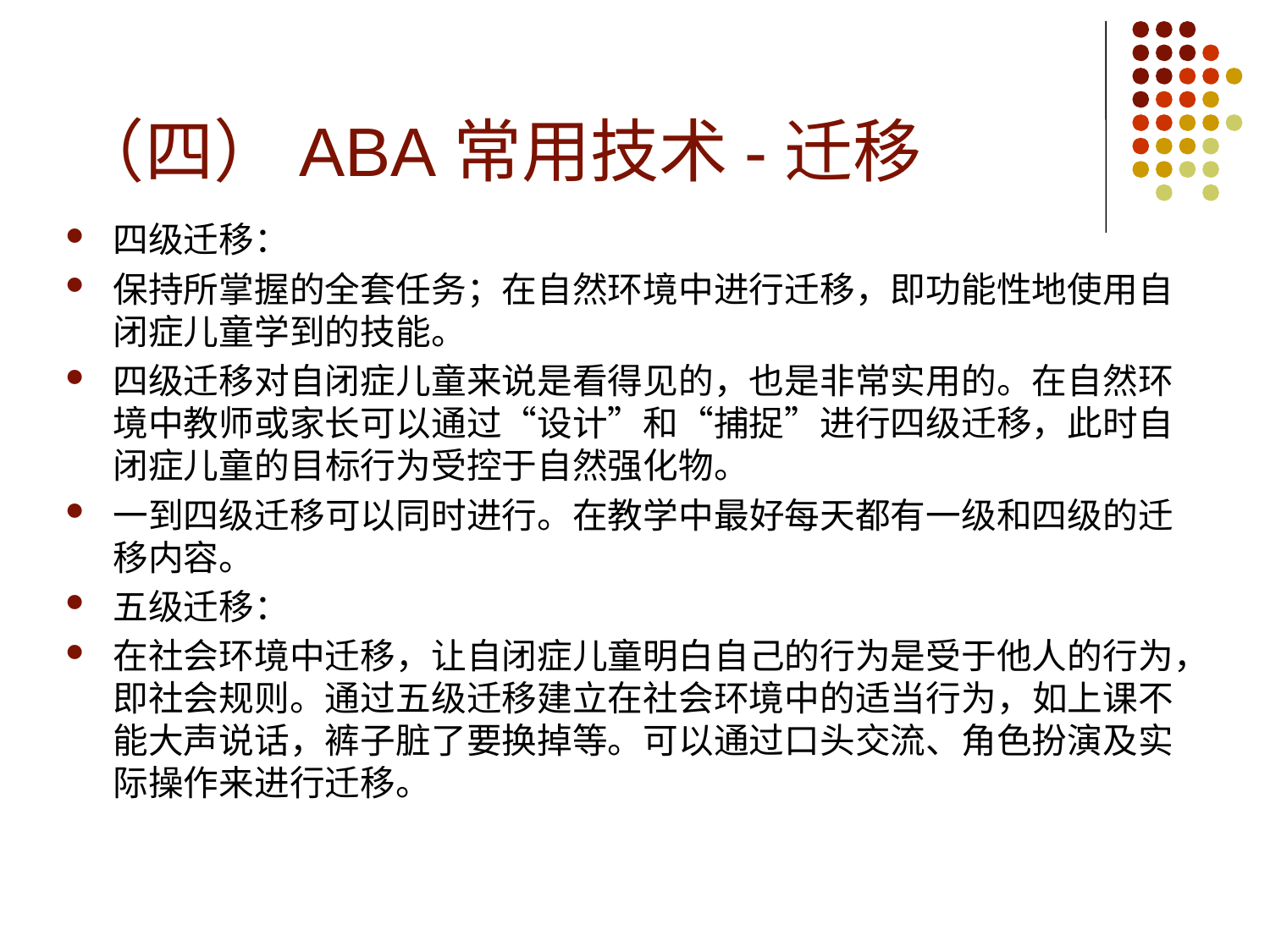

# （四）ABA常用技术-迁移
四级迁移：
保持所掌握的全套任务；在自然环境中进行迁移，即功能性地使用自闭症儿童学到的技能。
四级迁移对自闭症儿童来说是看得见的，也是非常实用的。在自然环境中教师或家长可以通过“设计”和“捕捉”进行四级迁移，此时自闭症儿童的目标行为受控于自然强化物。
一到四级迁移可以同时进行。在教学中最好每天都有一级和四级的迁移内容。
五级迁移：
在社会环境中迁移，让自闭症儿童明白自己的行为是受于他人的行为，即社会规则。通过五级迁移建立在社会环境中的适当行为，如上课不能大声说话，裤子脏了要换掉等。可以通过口头交流、角色扮演及实际操作来进行迁移。